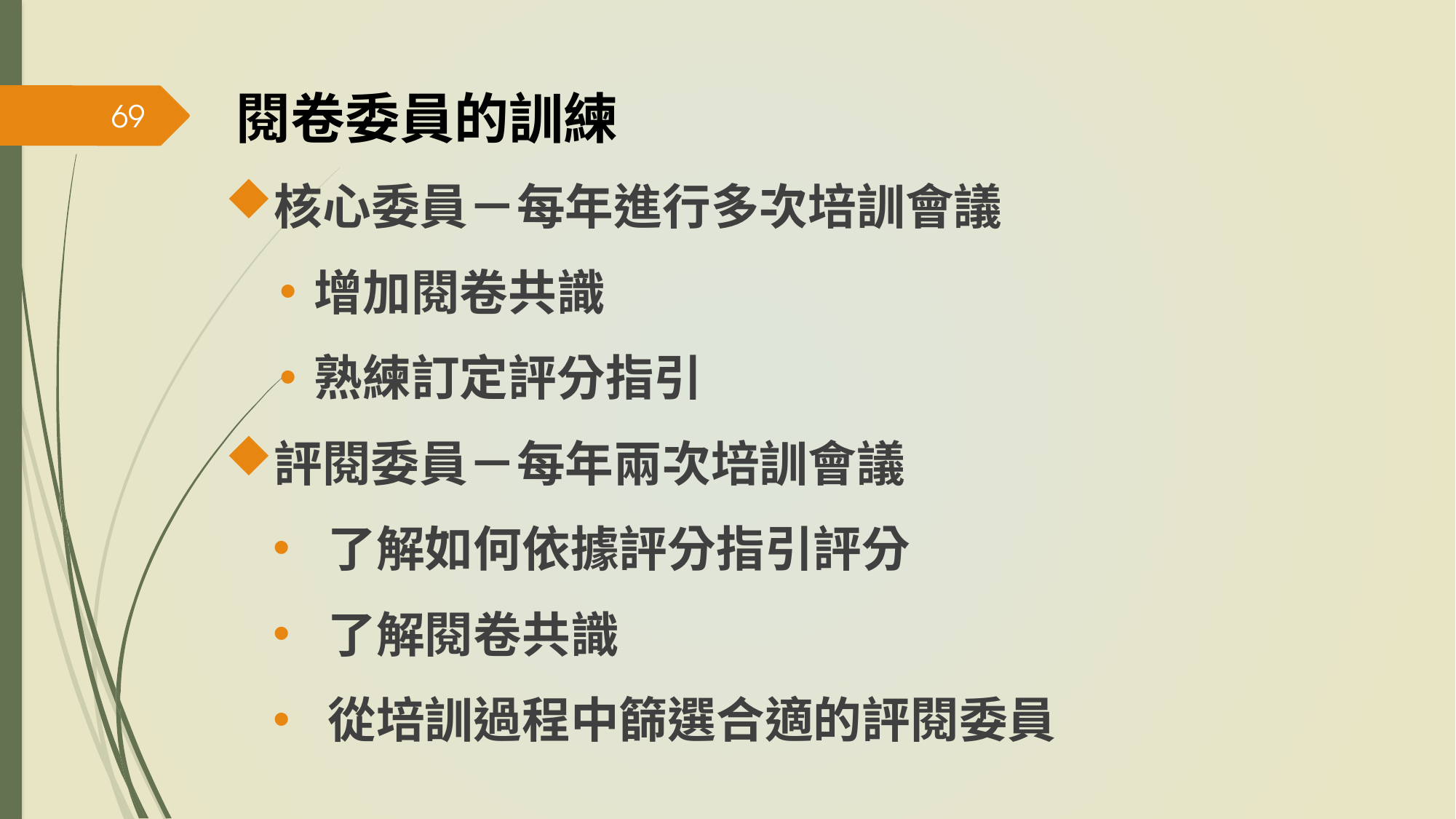

# 閱卷委員的訓練
69
核心委員－每年進行多次培訓會議
增加閱卷共識
熟練訂定評分指引
評閱委員－每年兩次培訓會議
了解如何依據評分指引評分
了解閱卷共識
從培訓過程中篩選合適的評閱委員